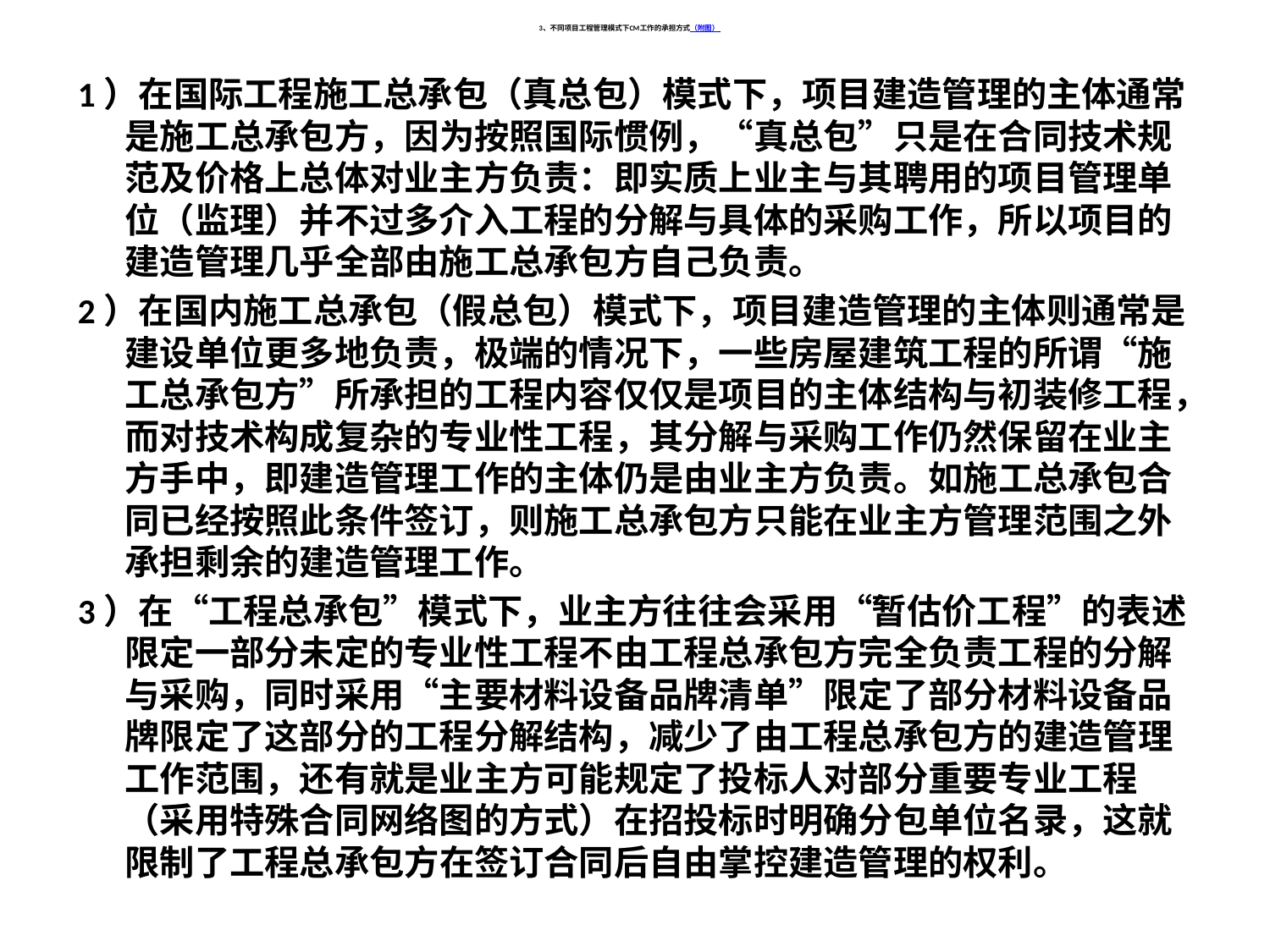

# 3、不同项目工程管理模式下CM工作的承担方式（附图）
1）在国际工程施工总承包（真总包）模式下，项目建造管理的主体通常是施工总承包方，因为按照国际惯例，“真总包”只是在合同技术规范及价格上总体对业主方负责：即实质上业主与其聘用的项目管理单位（监理）并不过多介入工程的分解与具体的采购工作，所以项目的建造管理几乎全部由施工总承包方自己负责。
2）在国内施工总承包（假总包）模式下，项目建造管理的主体则通常是建设单位更多地负责，极端的情况下，一些房屋建筑工程的所谓“施工总承包方”所承担的工程内容仅仅是项目的主体结构与初装修工程，而对技术构成复杂的专业性工程，其分解与采购工作仍然保留在业主方手中，即建造管理工作的主体仍是由业主方负责。如施工总承包合同已经按照此条件签订，则施工总承包方只能在业主方管理范围之外承担剩余的建造管理工作。
3）在“工程总承包”模式下，业主方往往会采用“暂估价工程”的表述限定一部分未定的专业性工程不由工程总承包方完全负责工程的分解与采购，同时采用“主要材料设备品牌清单”限定了部分材料设备品牌限定了这部分的工程分解结构，减少了由工程总承包方的建造管理工作范围，还有就是业主方可能规定了投标人对部分重要专业工程（采用特殊合同网络图的方式）在招投标时明确分包单位名录，这就限制了工程总承包方在签订合同后自由掌控建造管理的权利。